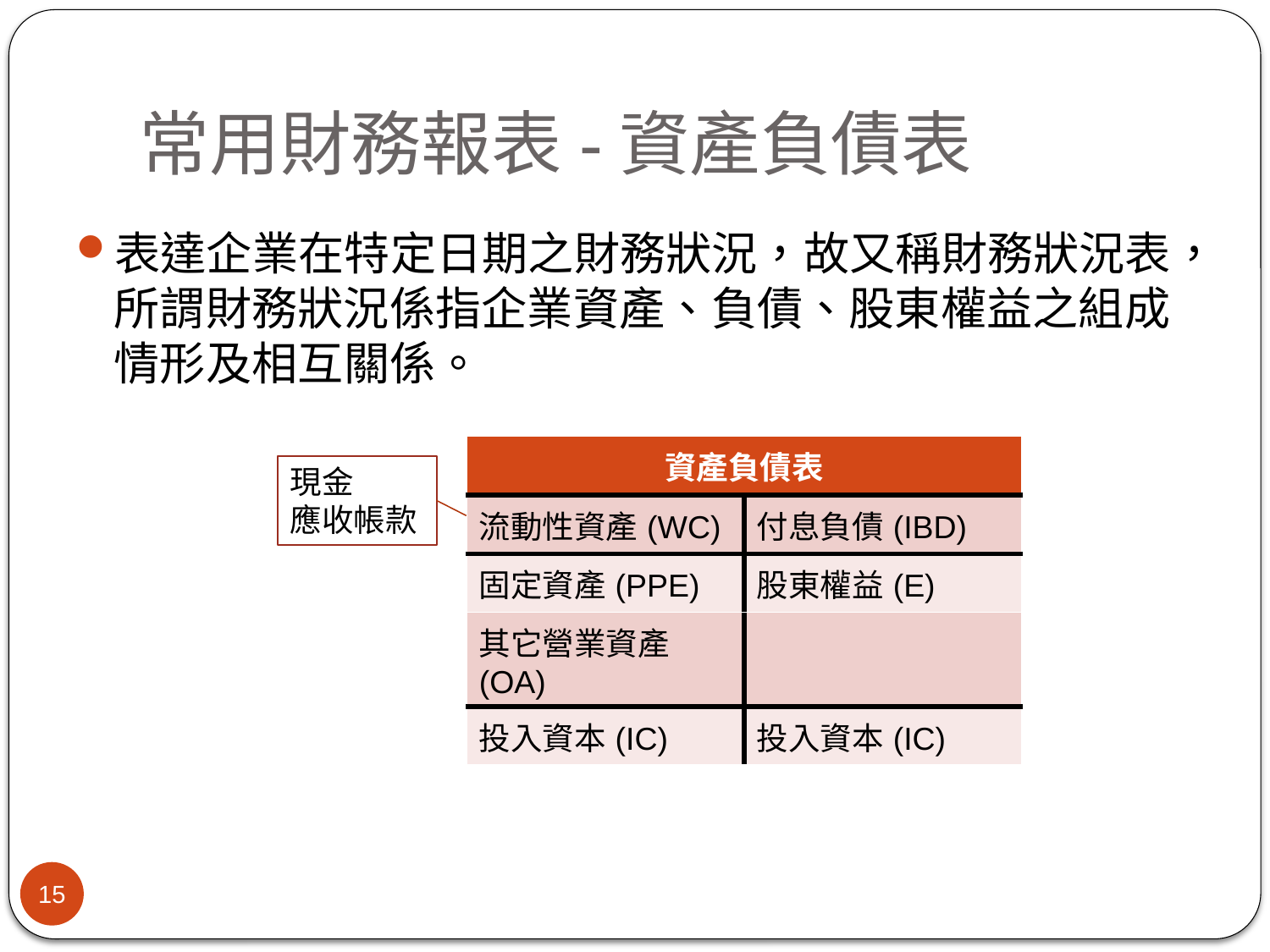

# 常用財務報表-資產負債表
表達企業在特定日期之財務狀況，故又稱財務狀況表，所謂財務狀況係指企業資產、負債、股東權益之組成情形及相互關係。
| 資產負債表 |  |
| --- | --- |
| 流動性資產(WC) | 付息負債(IBD) |
| 固定資產(PPE) | 股東權益(E) |
| 其它營業資產(OA) |  |
| 投入資本(IC) | 投入資本(IC) |
現金
應收帳款
15